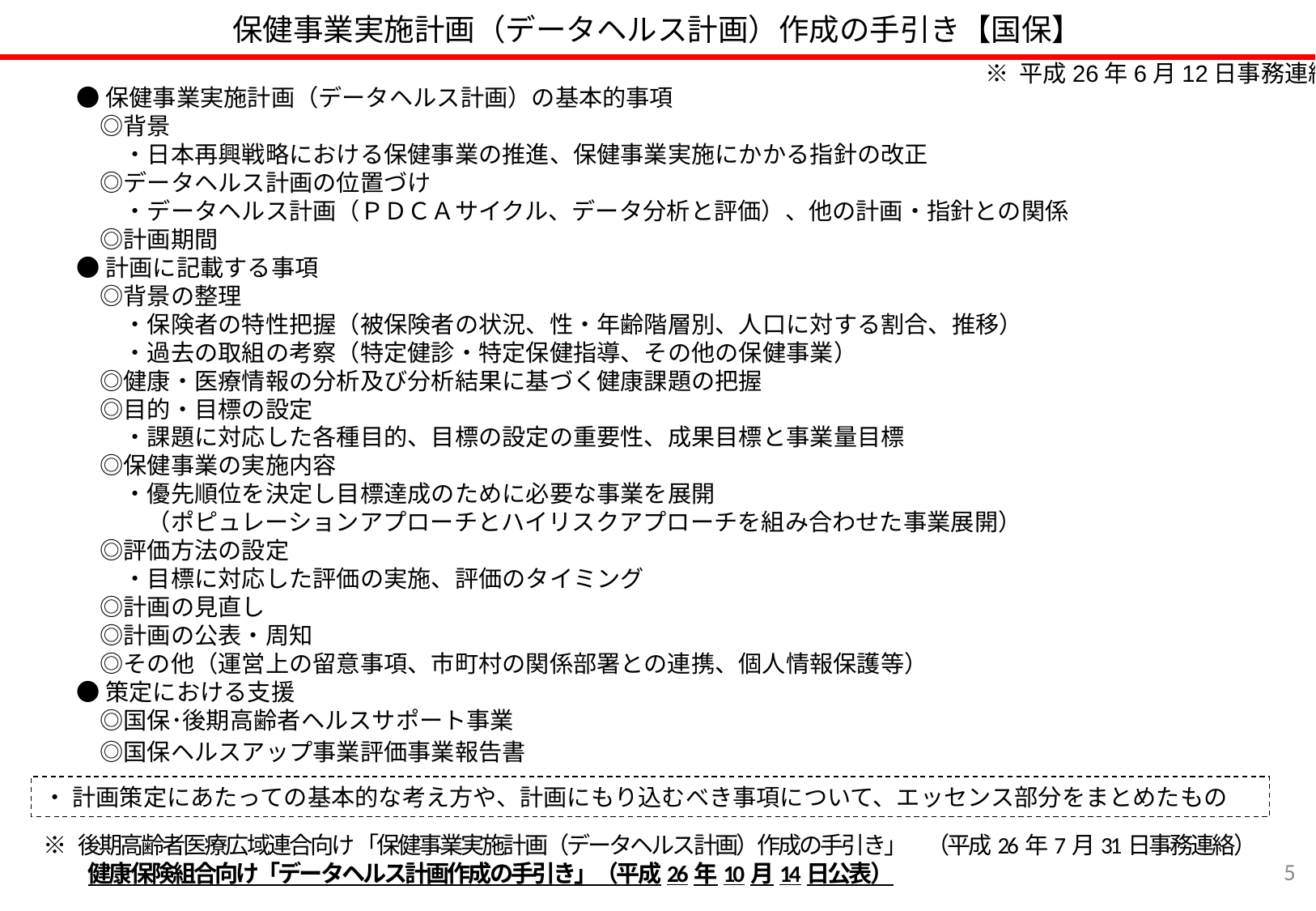

保健事業実施計画（データヘルス計画）作成の手引き【国保】
※ 平成26年6月12日事務連絡
●保健事業実施計画（データヘルス計画）の基本的事項
　◎背景
　　・日本再興戦略における保健事業の推進、保健事業実施にかかる指針の改正
　◎データヘルス計画の位置づけ
　　・データヘルス計画（ＰＤＣＡサイクル、データ分析と評価）、他の計画・指針との関係
　◎計画期間
●計画に記載する事項
　◎背景の整理
　　・保険者の特性把握（被保険者の状況、性・年齢階層別、人口に対する割合、推移）
　　・過去の取組の考察（特定健診・特定保健指導、その他の保健事業）
　◎健康・医療情報の分析及び分析結果に基づく健康課題の把握
　◎目的・目標の設定
　　・課題に対応した各種目的、目標の設定の重要性、成果目標と事業量目標
　◎保健事業の実施内容
　　・優先順位を決定し目標達成のために必要な事業を展開
　　　（ポピュレーションアプローチとハイリスクアプローチを組み合わせた事業展開）
　◎評価方法の設定
　　・目標に対応した評価の実施、評価のタイミング
　◎計画の見直し
　◎計画の公表・周知
　◎その他（運営上の留意事項、市町村の関係部署との連携、個人情報保護等）
●策定における支援
　◎国保･後期高齢者ヘルスサポート事業
　◎国保ヘルスアップ事業評価事業報告書
・ 計画策定にあたっての基本的な考え方や、計画にもり込むべき事項について、エッセンス部分をまとめたもの
※ 後期高齢者医療広域連合向け 「保健事業実施計画（データヘルス計画）作成の手引き」　（平成26年7月31日事務連絡）
　　健康保険組合向け「データヘルス計画作成の手引き」（平成26年10月14日公表）
5